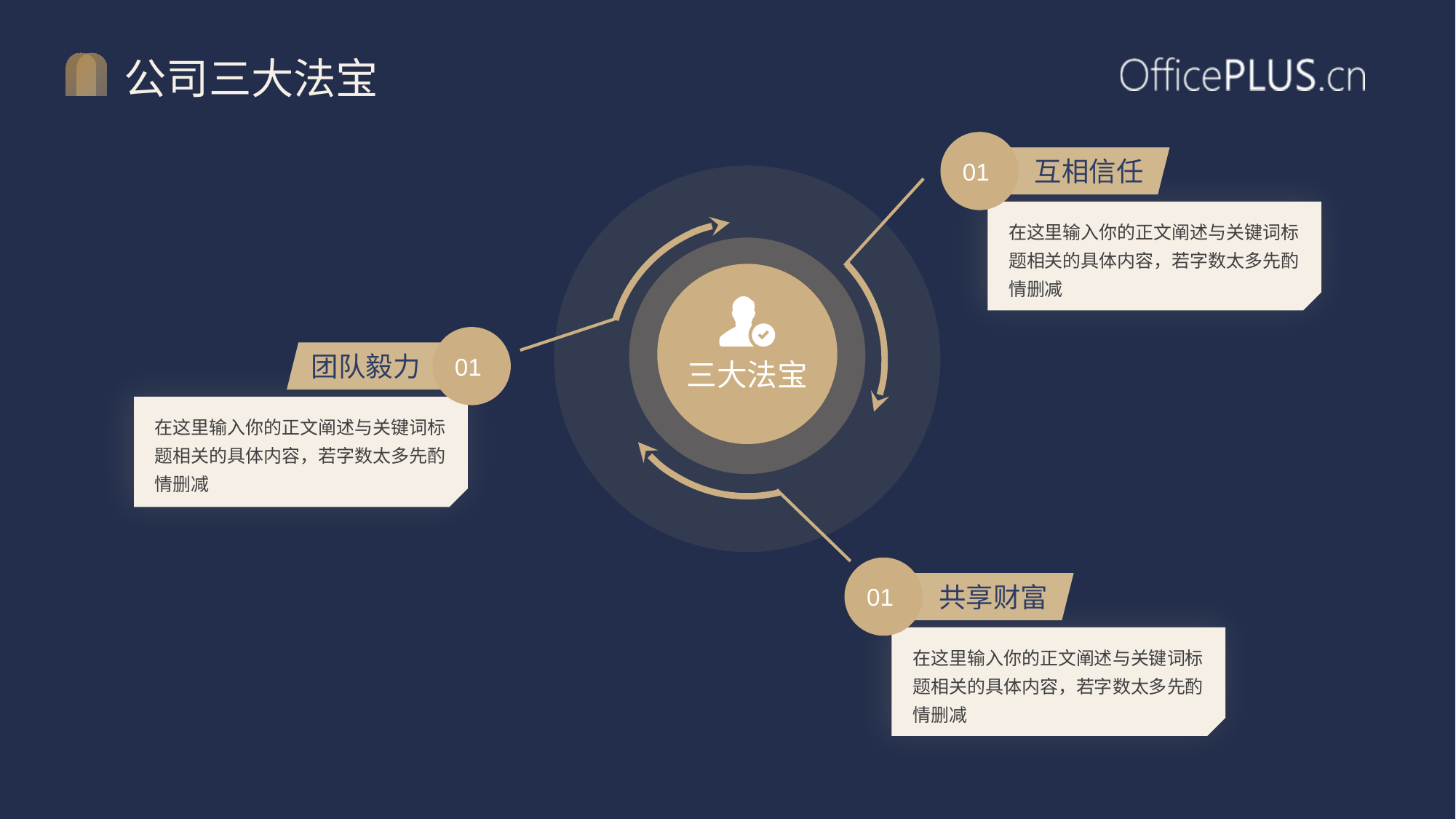

# 公司三大法宝
01

互相信任

在这里输入你的正文阐述与关键词标题相关的具体内容，若字数太多先酌情删减

01

团队毅力
三大法宝

在这里输入你的正文阐述与关键词标题相关的具体内容，若字数太多先酌情删减
01

共享财富

在这里输入你的正文阐述与关键词标题相关的具体内容，若字数太多先酌情删减